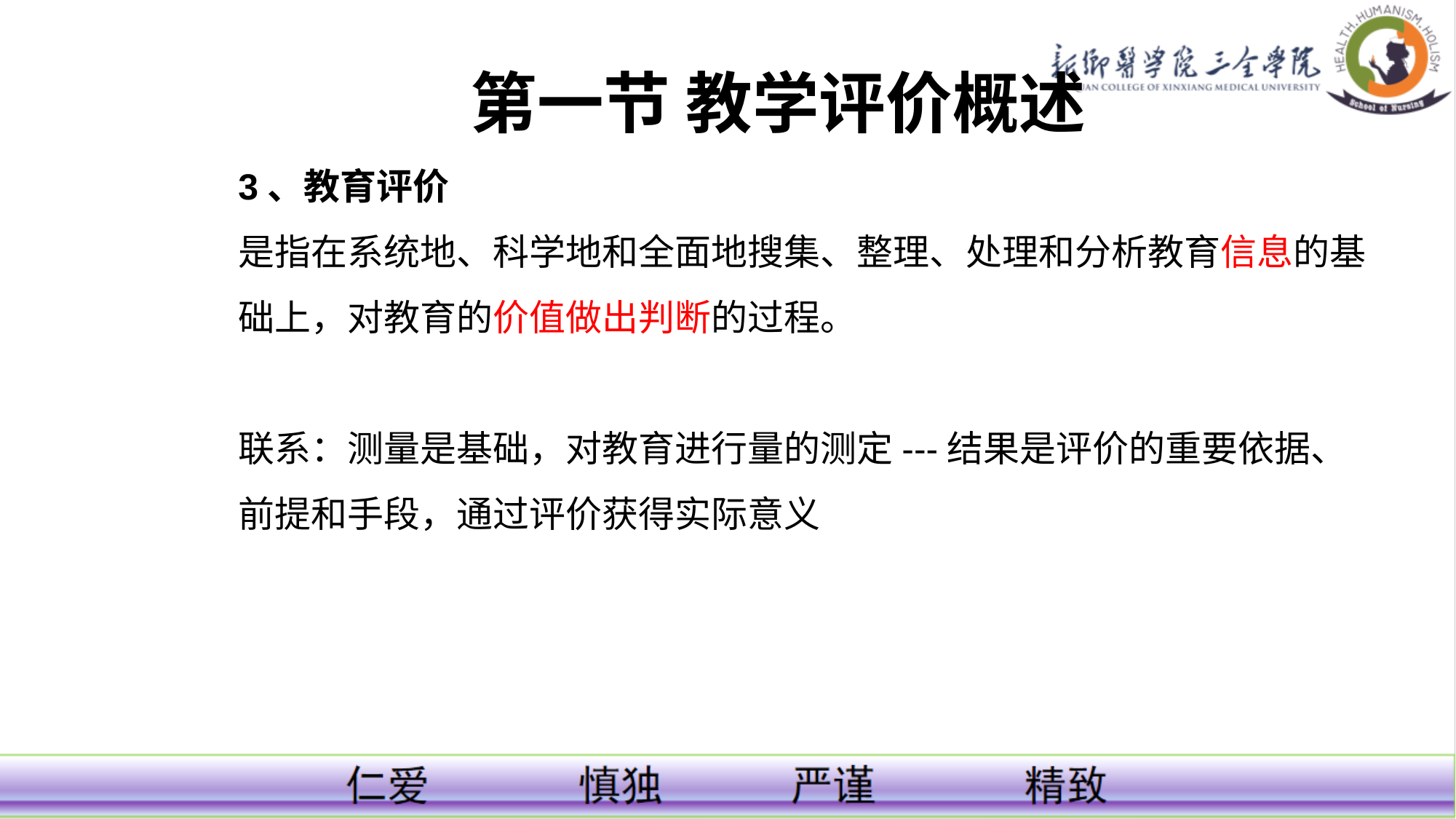

# 第一节 教学评价概述
3、教育评价
是指在系统地、科学地和全面地搜集、整理、处理和分析教育信息的基础上，对教育的价值做出判断的过程。

联系：测量是基础，对教育进行量的测定---结果是评价的重要依据、前提和手段，通过评价获得实际意义